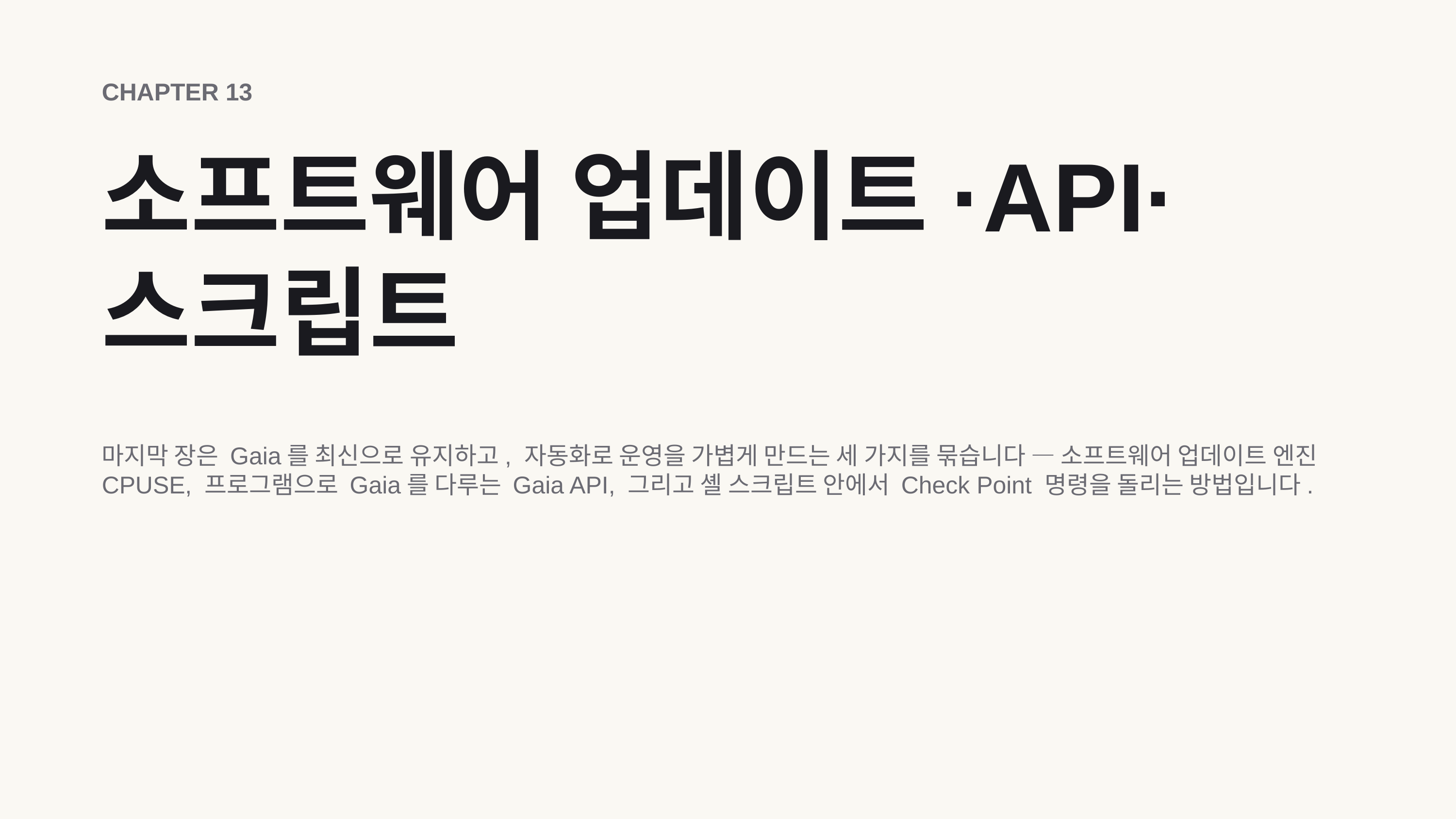

CHAPTER 13
소프트웨어 업데이트·API·스크립트
마지막 장은 Gaia를 최신으로 유지하고, 자동화로 운영을 가볍게 만드는 세 가지를 묶습니다 — 소프트웨어 업데이트 엔진 CPUSE, 프로그램으로 Gaia를 다루는 Gaia API, 그리고 셸 스크립트 안에서 Check Point 명령을 돌리는 방법입니다.